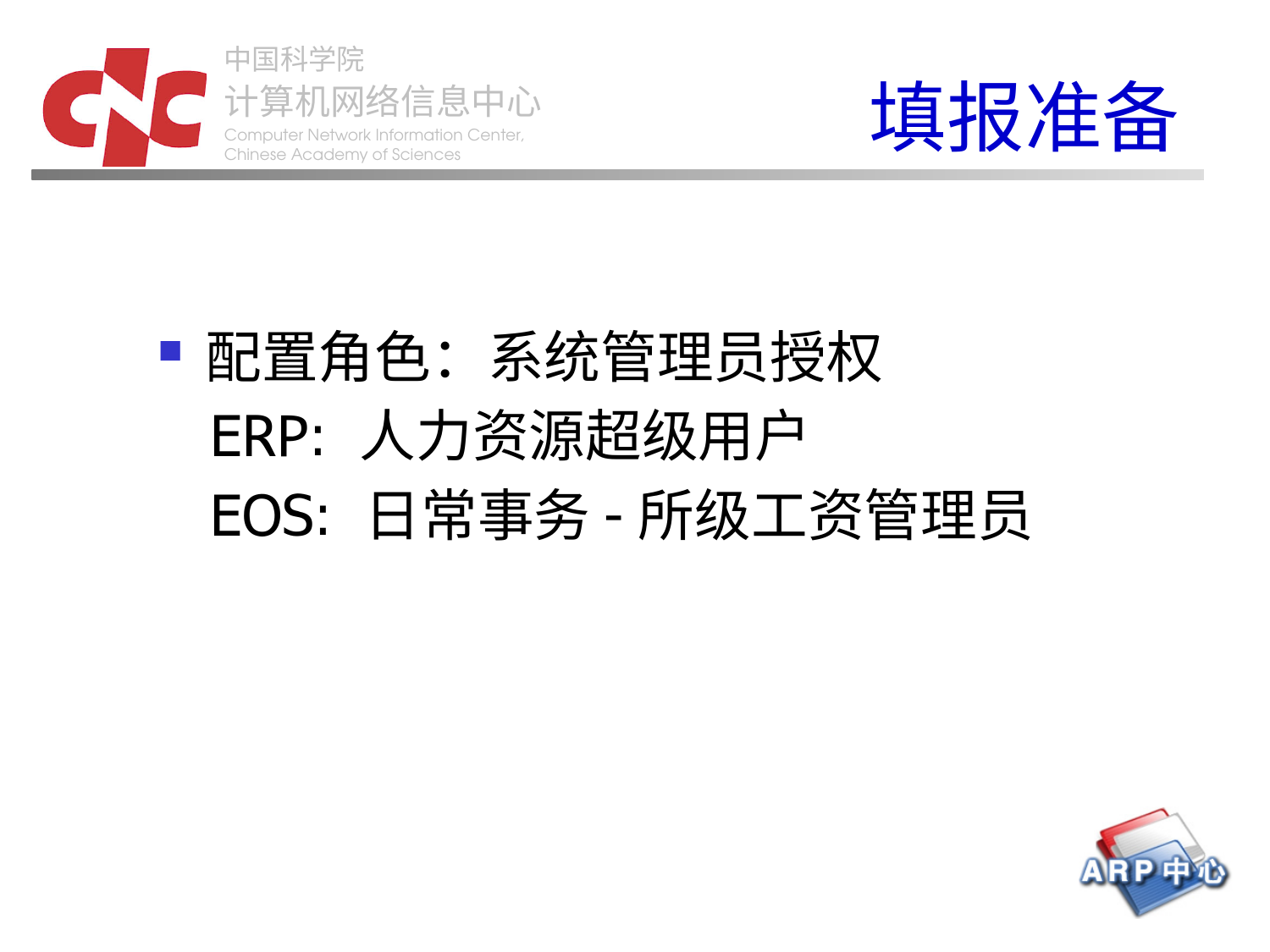

# 填报准备

配置角色：系统管理员授权
   ERP: 人力资源超级用户
   EOS: 日常事务-所级工资管理员